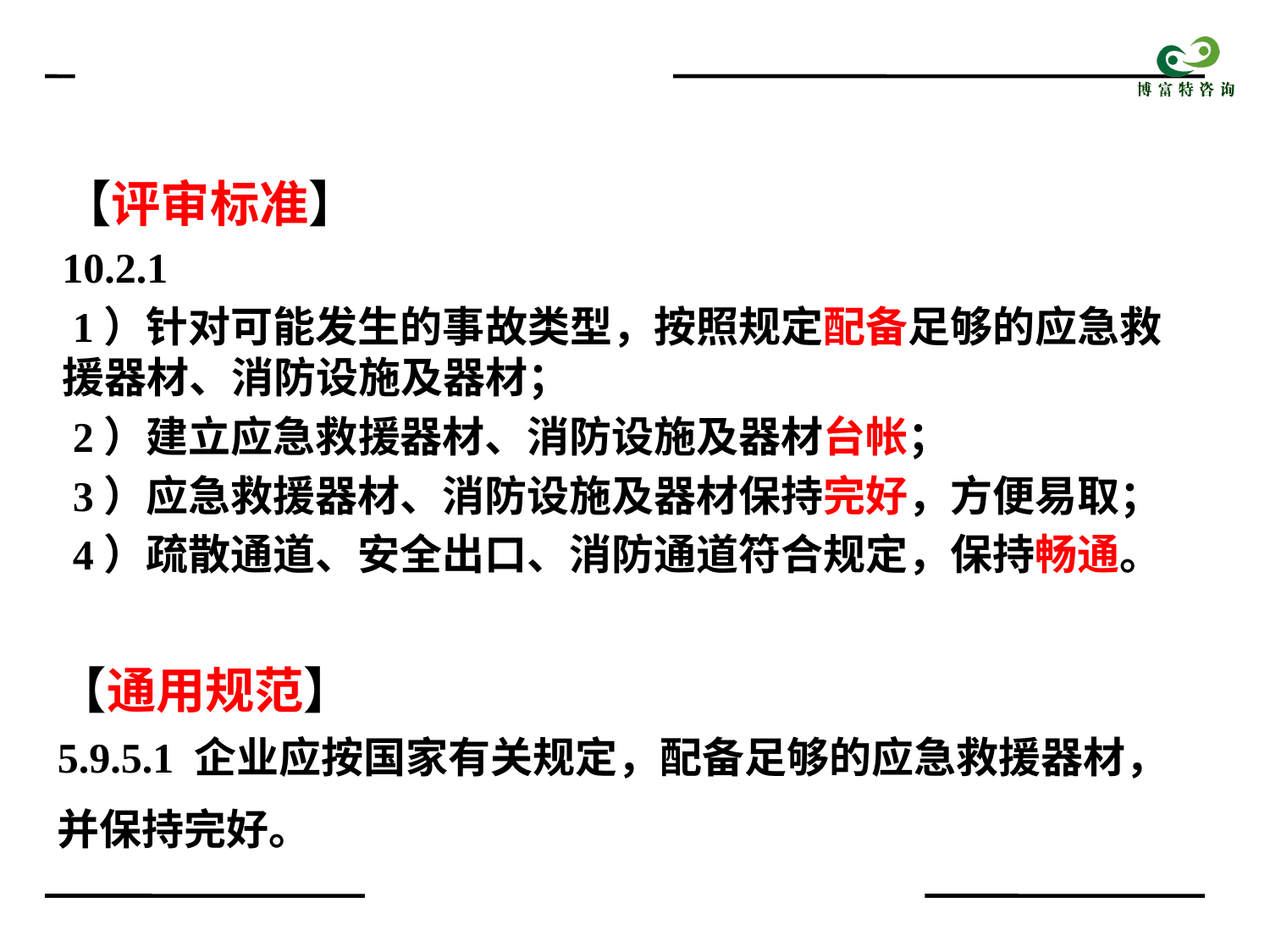

【评审标准】
10.2.1
 1）针对可能发生的事故类型，按照规定配备足够的应急救援器材、消防设施及器材；
 2）建立应急救援器材、消防设施及器材台帐；
 3）应急救援器材、消防设施及器材保持完好，方便易取；
 4）疏散通道、安全出口、消防通道符合规定，保持畅通。
【通用规范】
5.9.5.1 企业应按国家有关规定，配备足够的应急救援器材，并保持完好。